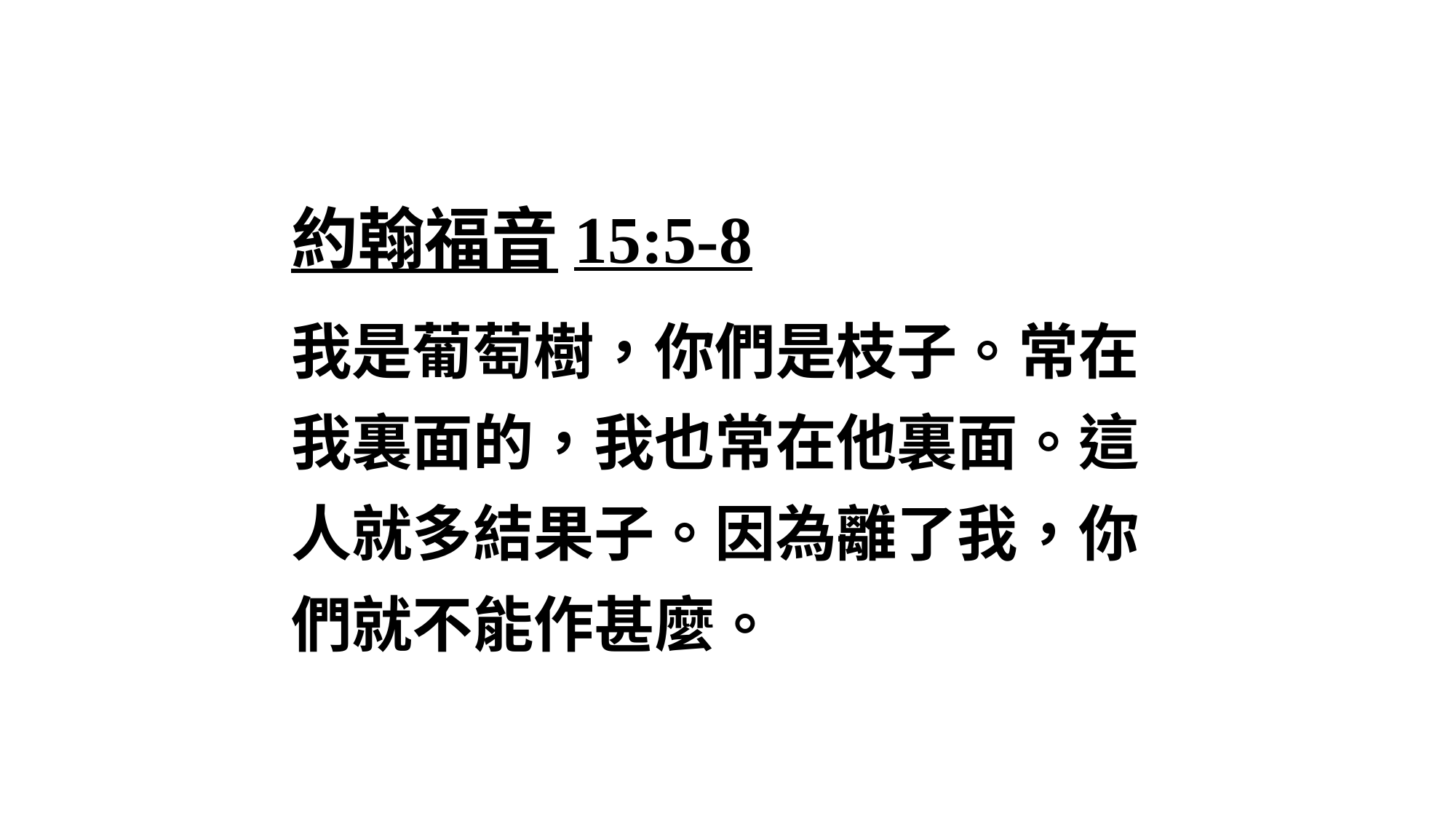

約翰福音15:5-8

我是葡萄樹，你們是枝子。常在我裏面的，我也常在他裏面。這人就多結果子。因為離了我，你們就不能作甚麼。